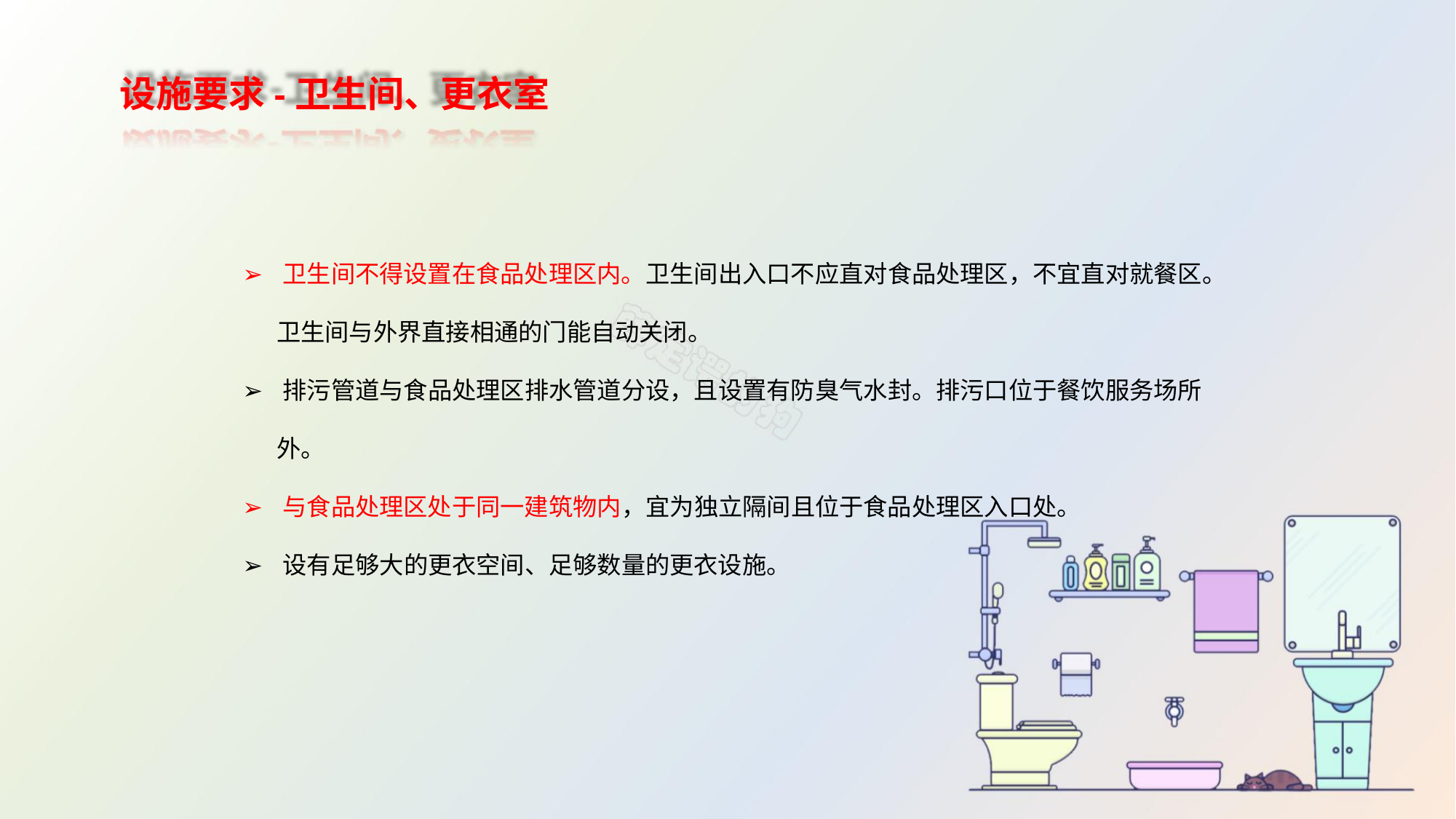

设施要求-卫生间、更衣室
➢ 卫生间不得设置在食品处理区内。卫生间出入口不应直对食品处理区，不宜直对就餐区。
卫生间与外界直接相通的门能自动关闭。
➢ 排污管道与食品处理区排水管道分设，且设置有防臭气水封。排污口位于餐饮服务场所
外。
➢ 与食品处理区处于同一建筑物内，宜为独立隔间且位于食品处理区入口处。
➢ 设有足够大的更衣空间、足够数量的更衣设施。